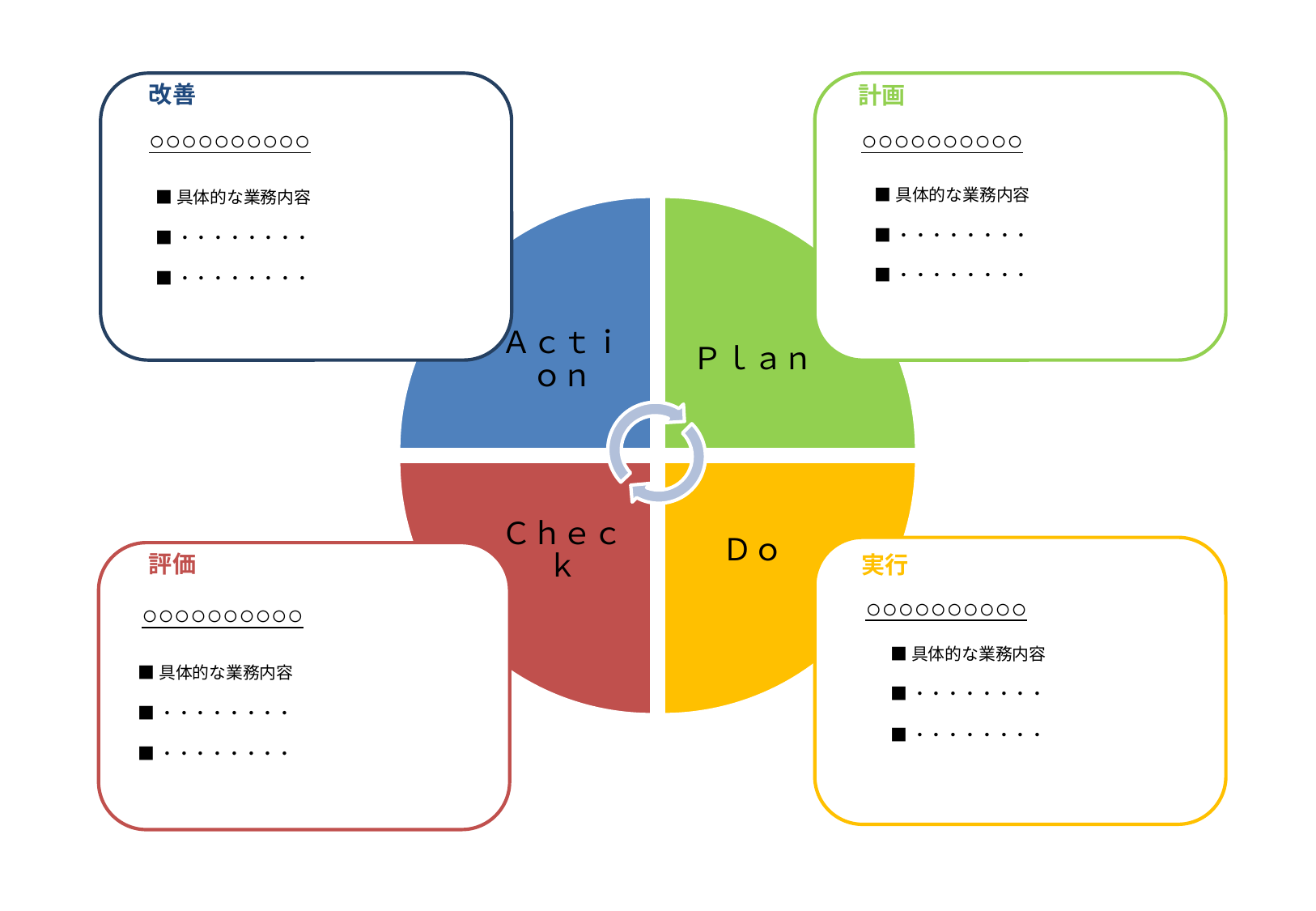

改善
計画
○○○○○○○○○○
○○○○○○○○○○
Ａｃｔｉｏｎ
Ｐｌａｎ
Ｄｏ
Ｃｈｅｃｋ
■具体的な業務内容

■・・・・・・・・

■・・・・・・・・

■具体的な業務内容

■・・・・・・・・

■・・・・・・・・

評価
実行
○○○○○○○○○○
○○○○○○○○○○
■具体的な業務内容

■・・・・・・・・

■・・・・・・・・

■具体的な業務内容

■・・・・・・・・

■・・・・・・・・